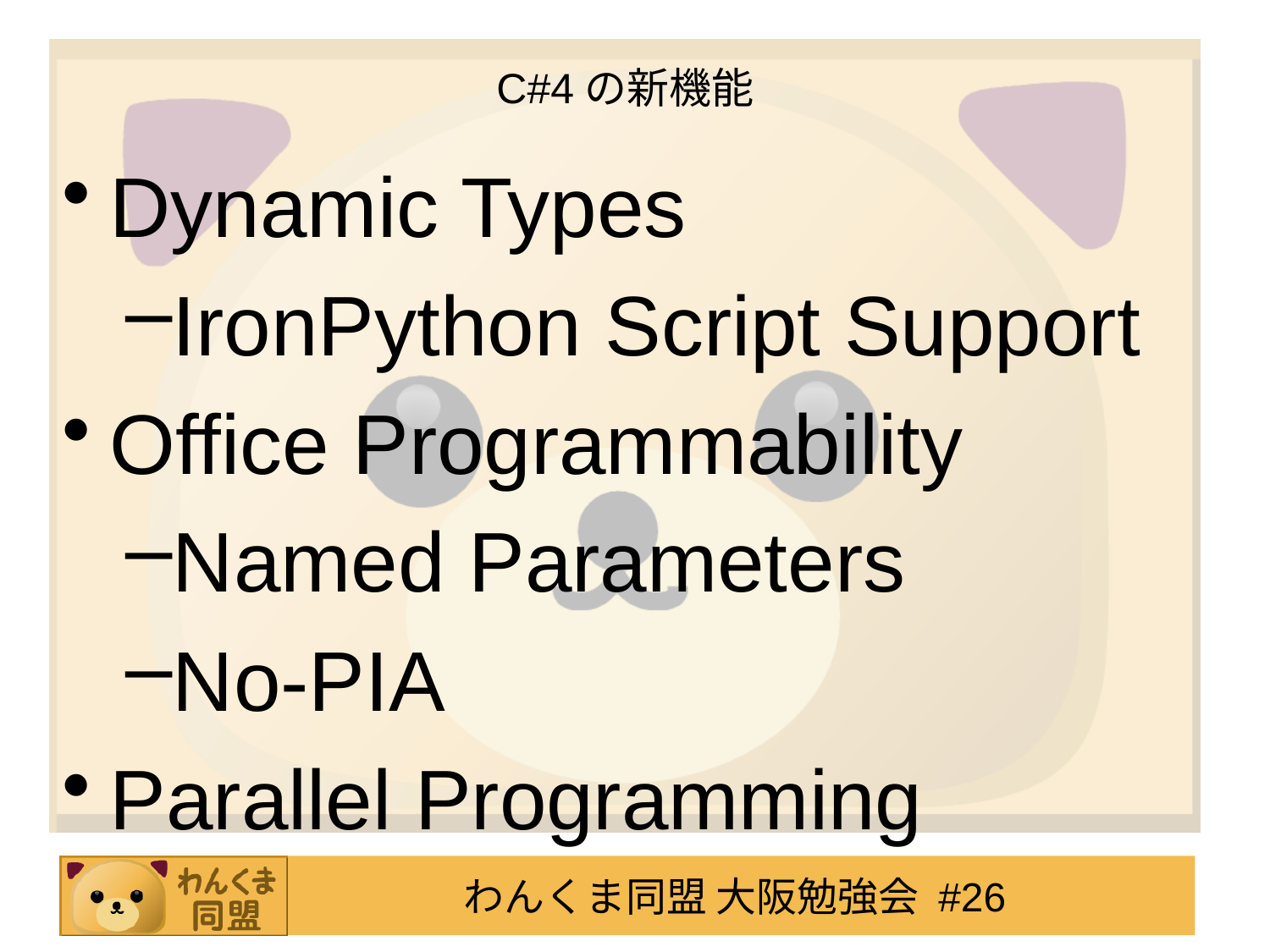

# C#4の新機能
Dynamic Types
IronPython Script Support
Office Programmability
Named Parameters
No-PIA
Parallel Programming